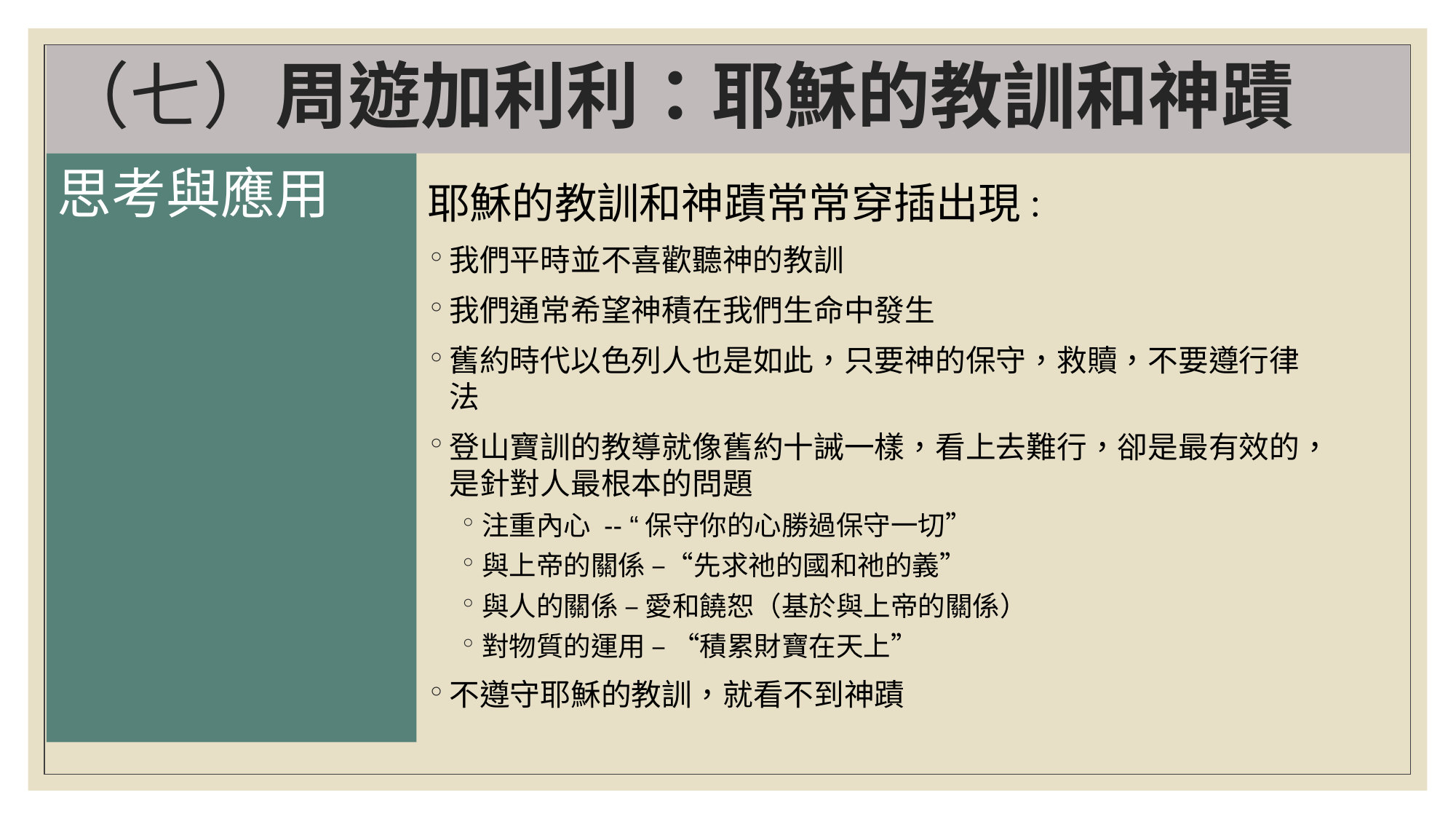

# （七）周遊加利利：耶穌的教訓和神蹟
思考與應用
耶穌的教訓和神蹟常常穿插出現：
我們平時並不喜歡聽神的教訓
我們通常希望神積在我們生命中發生
舊約時代以色列人也是如此，只要神的保守，救贖，不要遵行律法
登山寶訓的教導就像舊約十誡一樣，看上去難行，卻是最有效的，是針對人最根本的問題
注重內心 -- “保守你的心勝過保守一切”
與上帝的關係 –“先求祂的國和祂的義”
與人的關係 – 愛和饒恕（基於與上帝的關係）
對物質的運用 – “積累財寶在天上”
不遵守耶穌的教訓，就看不到神蹟